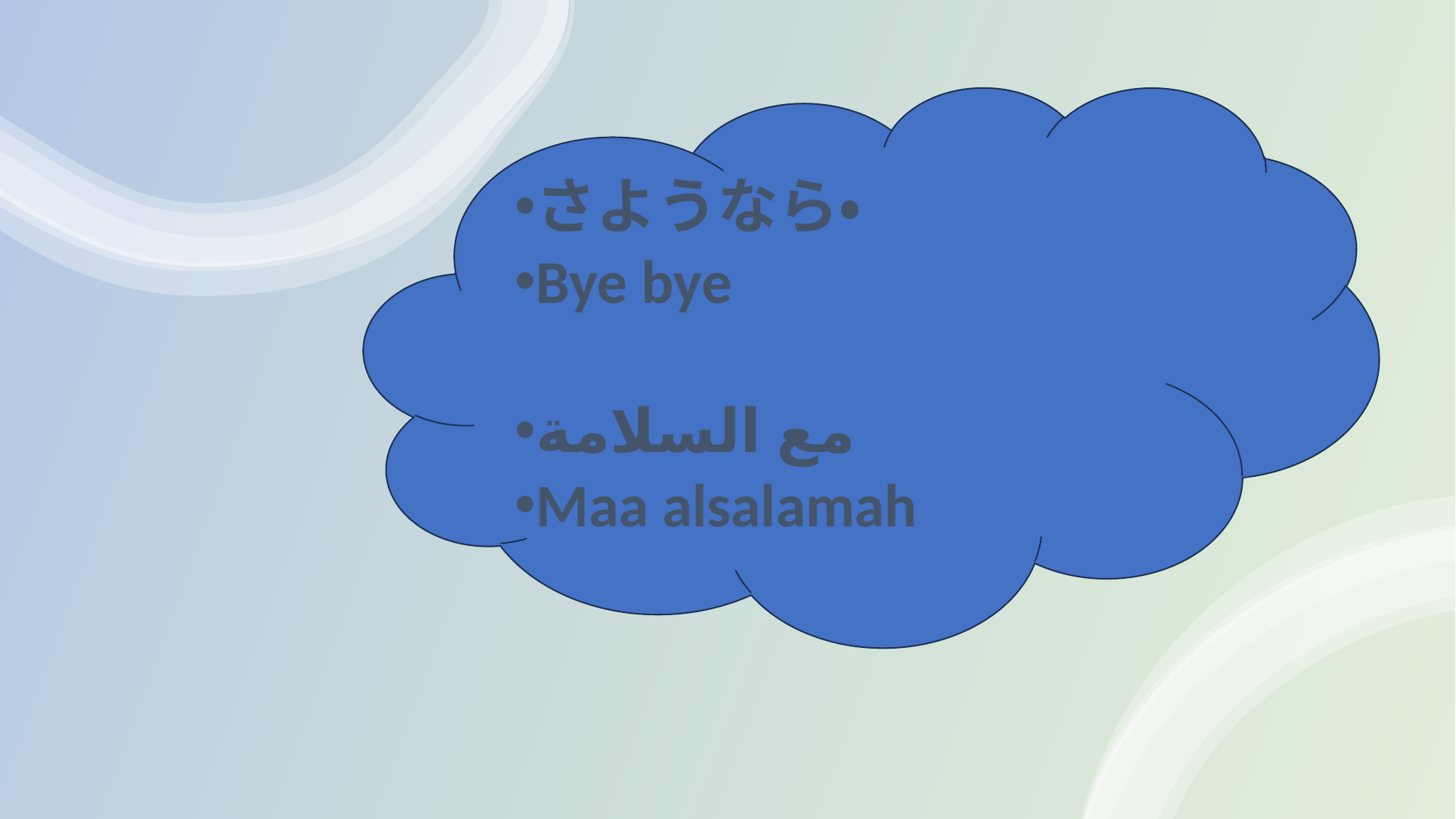

さようなら・
Bye bye

مع السلامة
Maa alsalamah